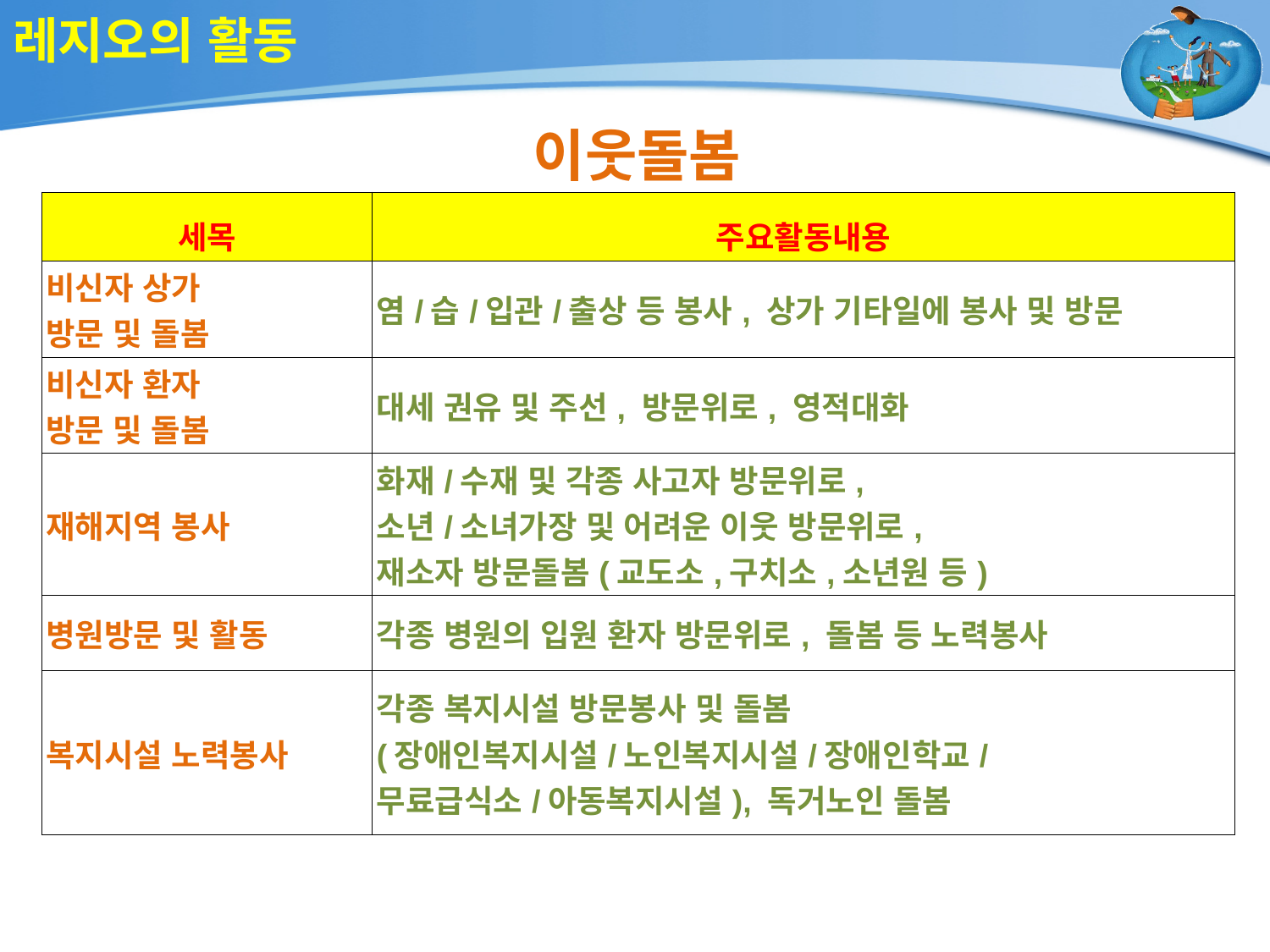

# 레지오의 활동
이웃돌봄
| 세목 | 주요활동내용 |
| --- | --- |
| 비신자 상가 방문 및 돌봄 | 염/습/입관/출상 등 봉사, 상가 기타일에 봉사 및 방문 |
| 비신자 환자 방문 및 돌봄 | 대세 권유 및 주선, 방문위로, 영적대화 |
| 재해지역 봉사 | 화재/수재 및 각종 사고자 방문위로, 소년/소녀가장 및 어려운 이웃 방문위로, 재소자 방문돌봄(교도소,구치소,소년원 등) |
| 병원방문 및 활동 | 각종 병원의 입원 환자 방문위로, 돌봄 등 노력봉사 |
| 복지시설 노력봉사 | 각종 복지시설 방문봉사 및 돌봄 (장애인복지시설/노인복지시설/장애인학교/ 무료급식소/아동복지시설), 독거노인 돌봄 |